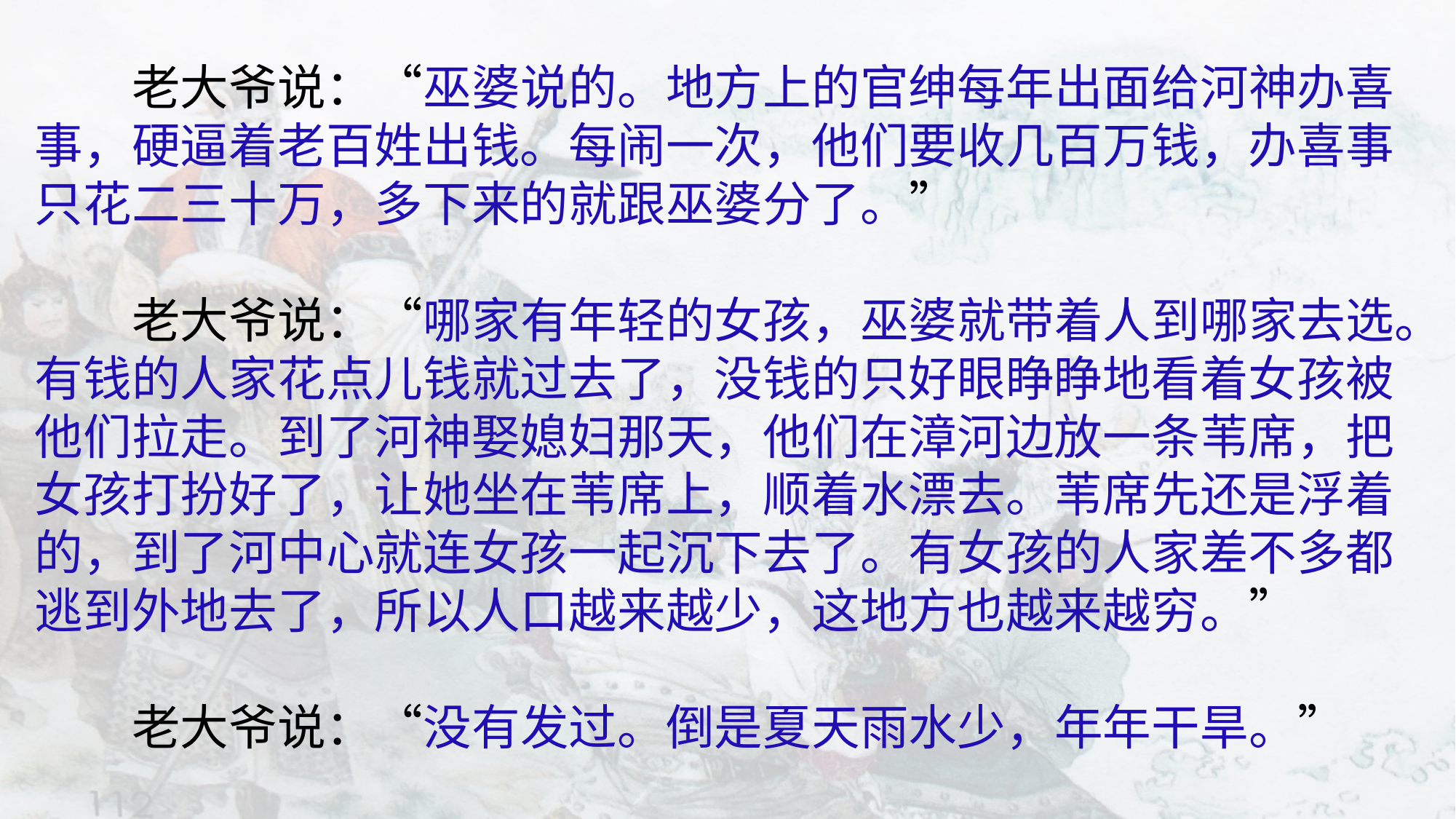

老大爷说：“巫婆说的。地方上的官绅每年出面给河神办喜事，硬逼着老百姓出钱。每闹一次，他们要收几百万钱，办喜事只花二三十万，多下来的就跟巫婆分了。”

老大爷说：“哪家有年轻的女孩，巫婆就带着人到哪家去选。有钱的人家花点儿钱就过去了，没钱的只好眼睁睁地看着女孩被他们拉走。到了河神娶媳妇那天，他们在漳河边放一条苇席，把女孩打扮好了，让她坐在苇席上，顺着水漂去。苇席先还是浮着的，到了河中心就连女孩一起沉下去了。有女孩的人家差不多都逃到外地去了，所以人口越来越少，这地方也越来越穷。”

老大爷说：“没有发过。倒是夏天雨水少，年年干旱。”